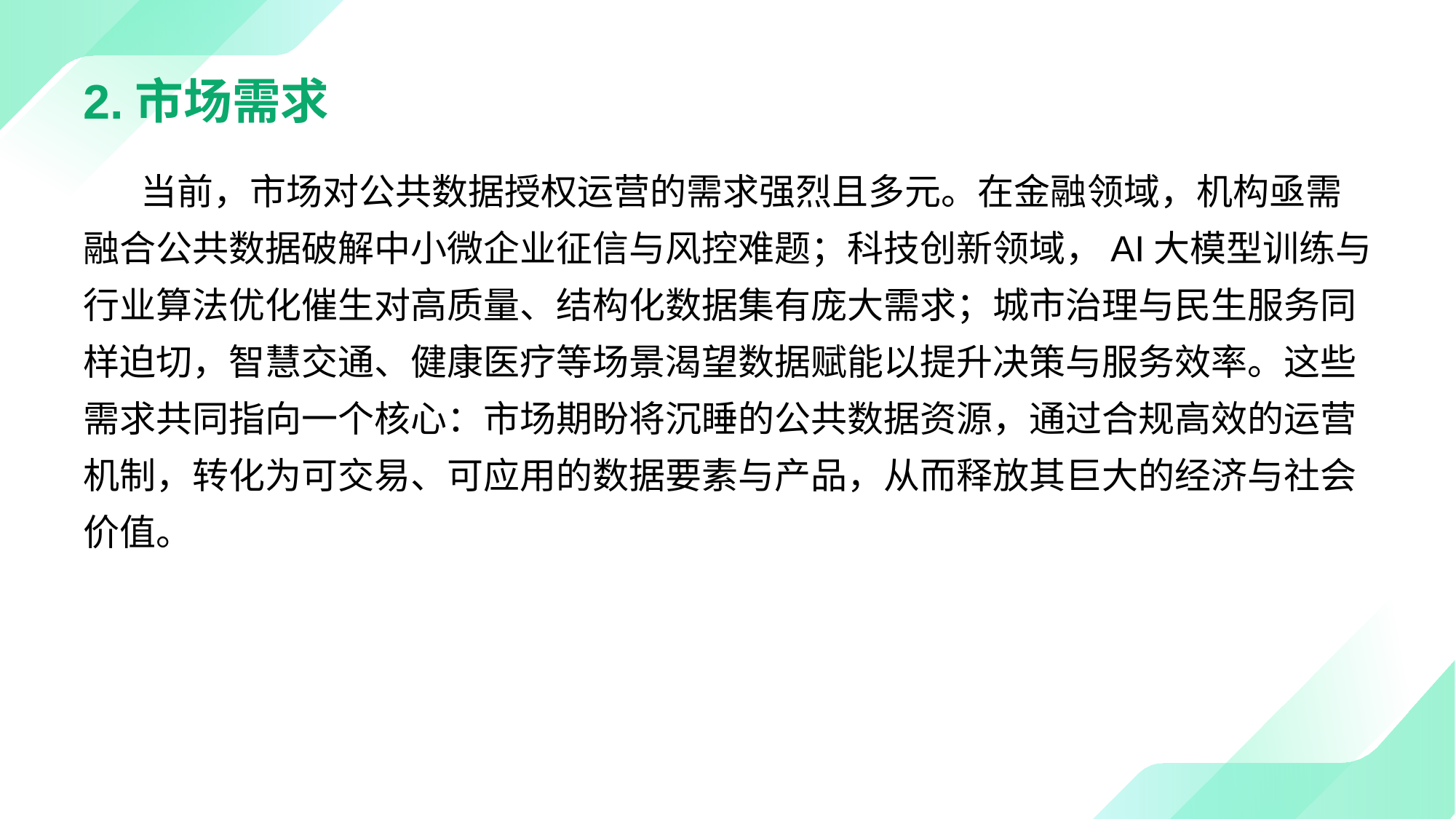

# 2.市场需求
      当前，市场对公共数据授权运营的需求强烈且多元。在金融领域，机构亟需融合公共数据破解中小微企业征信与风控难题；科技创新领域，AI大模型训练与行业算法优化催生对高质量、结构化数据集有庞大需求；城市治理与民生服务同样迫切，智慧交通、健康医疗等场景渴望数据赋能以提升决策与服务效率。这些需求共同指向一个核心：市场期盼将沉睡的公共数据资源，通过合规高效的运营机制，转化为可交易、可应用的数据要素与产品，从而释放其巨大的经济与社会价值。